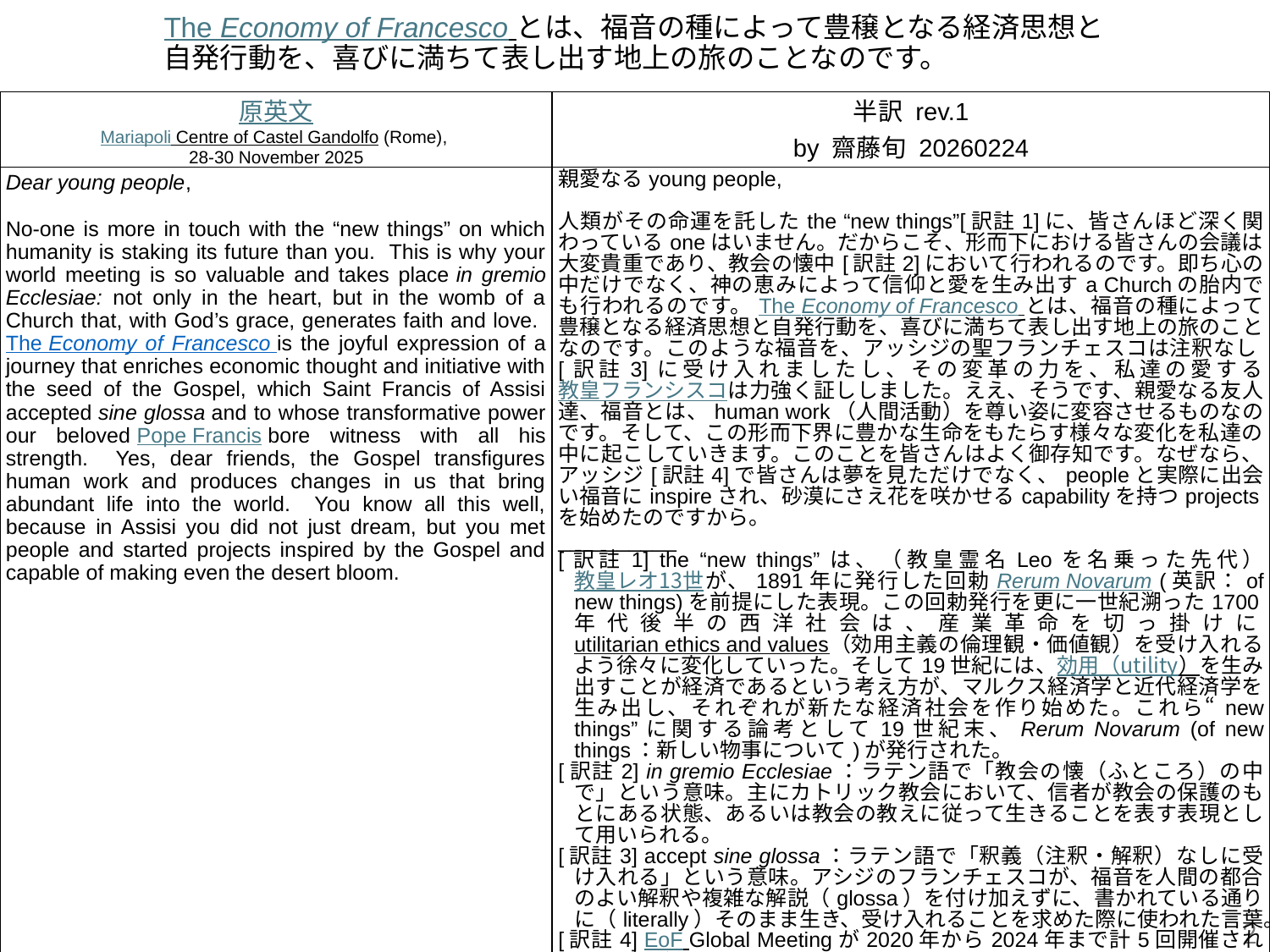

# The Economy of Francesco とは、福音の種によって豊穣となる経済思想と自発行動を、喜びに満ちて表し出す地上の旅のことなのです。
| 原英文 | 半訳 rev.1 |
| --- | --- |
| Mariapoli Centre of Castel Gandolfo (Rome), 28-30 November 2025 | by 齋藤旬 20260224 |
| Dear young people,   No-one is more in touch with the “new things” on which humanity is staking its future than you. This is why your world meeting is so valuable and takes place in gremio Ecclesiae: not only in the heart, but in the womb of a Church that, with God’s grace, generates faith and love. The Economy of Francesco is the joyful expression of a journey that enriches economic thought and initiative with the seed of the Gospel, which Saint Francis of Assisi accepted sine glossa and to whose transformative power our beloved Pope Francis bore witness with all his strength. Yes, dear friends, the Gospel transfigures human work and produces changes in us that bring abundant life into the world. You know all this well, because in Assisi you did not just dream, but you met people and started projects inspired by the Gospel and capable of making even the desert bloom. | 親愛なるyoung people,   人類がその命運を託したthe “new things”[訳註1]に、皆さんほど深く関わっているoneはいません。だからこそ、形而下における皆さんの会議は大変貴重であり、教会の懐中[訳註2]において行われるのです。即ち心の中だけでなく、神の恵みによって信仰と愛を生み出すa Churchの胎内でも行われるのです。The Economy of Francesco とは、福音の種によって豊穣となる経済思想と自発行動を、喜びに満ちて表し出す地上の旅のことなのです。このような福音を、アッシジの聖フランチェスコは注釈なし[訳註3]に受け入れましたし、その変革の力を、私達の愛する教皇フランシスコは力強く証ししました。ええ、そうです、親愛なる友人達、福音とは、human work（人間活動）を尊い姿に変容させるものなのです。そして、この形而下界に豊かな生命をもたらす様々な変化を私達の中に起こしていきます。このことを皆さんはよく御存知です。なぜなら、アッシジ[訳註4]で皆さんは夢を見ただけでなく、peopleと実際に出会い福音にinspireされ、砂漠にさえ花を咲かせるcapabilityを持つprojectsを始めたのですから。 \_\_\_\_\_\_\_\_\_\_ [訳註1] the “new things”は、（教皇霊名Leoを名乗った先代）教皇レオ13世が、1891年に発行した回勅Rerum Novarum (英訳：of new things)を前提にした表現。この回勅発行を更に一世紀溯った1700年代後半の西洋社会は、産業革命を切っ掛けにutilitarian ethics and values（効用主義の倫理観・価値観）を受け入れるよう徐々に変化していった。そして19世紀には、効用（utility）を生み出すことが経済であるという考え方が、マルクス経済学と近代経済学を生み出し、それぞれが新たな経済社会を作り始めた。これら“new things”に関する論考として19世紀末、Rerum Novarum (of new things：新しい物事について)が発行された。 [訳註2] in gremio Ecclesiae：ラテン語で「教会の懐（ふところ）の中で」という意味。主にカトリック教会において、信者が教会の保護のもとにある状態、あるいは教会の教えに従って生きることを表す表現として用いられる。 [訳註3] accept sine glossa：ラテン語で「釈義（注釈・解釈）なしに受け入れる」という意味。アシジのフランチェスコが、福音を人間の都合のよい解釈や複雑な解説（glossa）を付け加えずに、書かれている通りに（literally）そのまま生き、受け入れることを求めた際に使われた言葉。 [訳註4] EoF Global Meetingが2020年から2024年まで計5回開催されたのがイタリアのアッシジ。 |
2